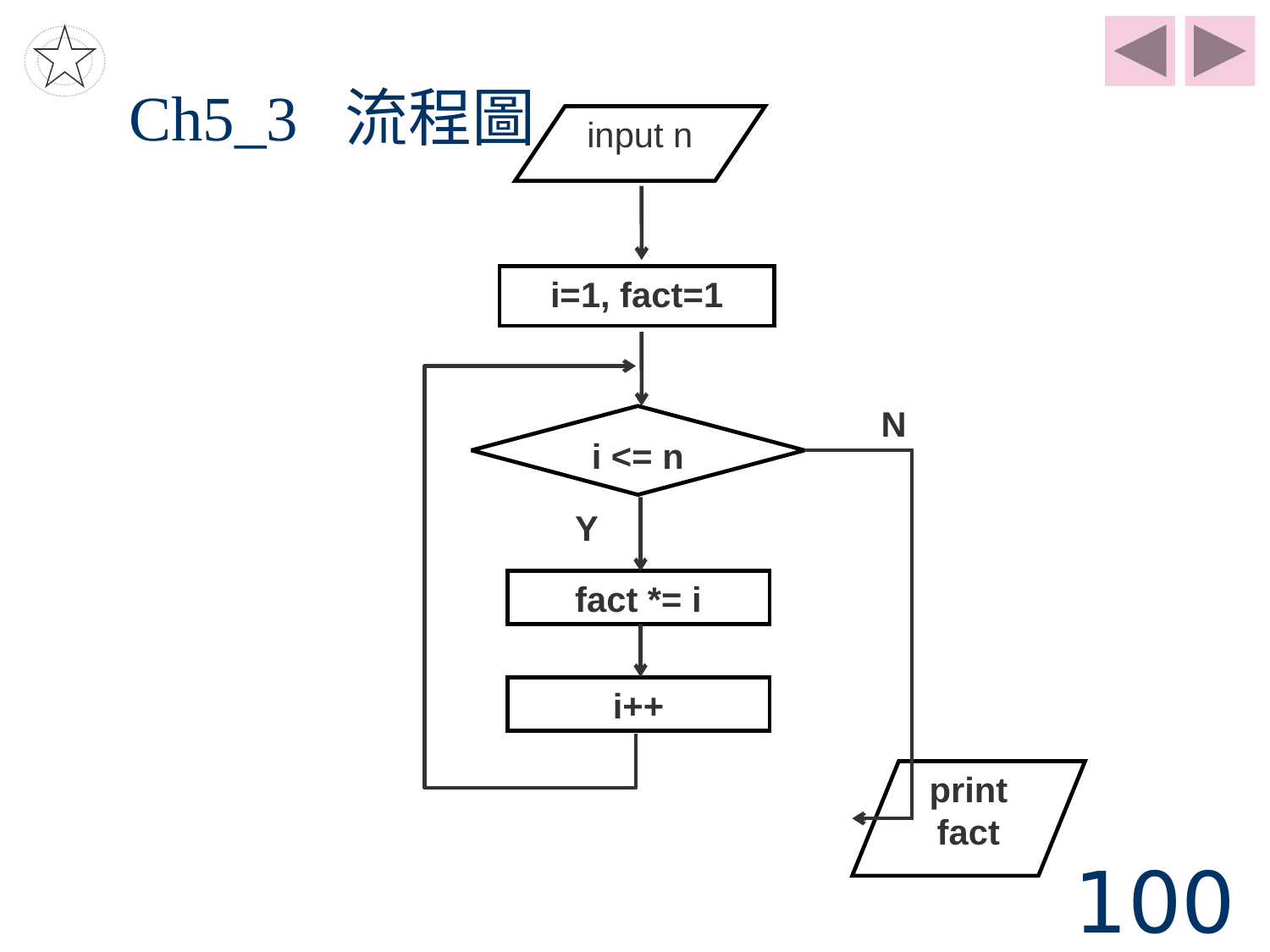

# Ch5_3  流程圖
input n

i=1, fact=1

N
i <= n

Y
fact *= i

i++

print fact
100